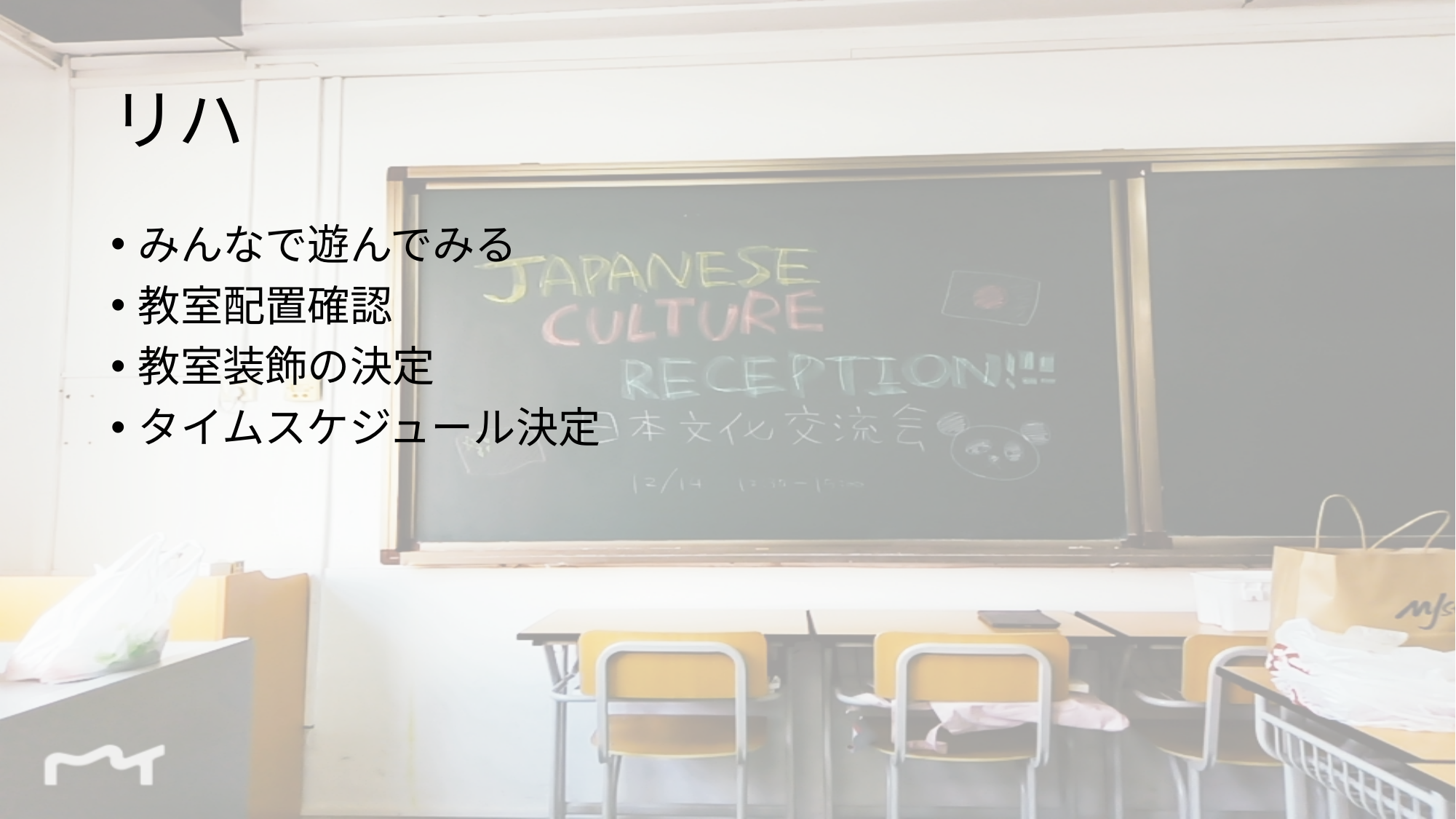

# リハ
みんなで遊んでみる
教室配置確認
教室装飾の決定
タイムスケジュール決定